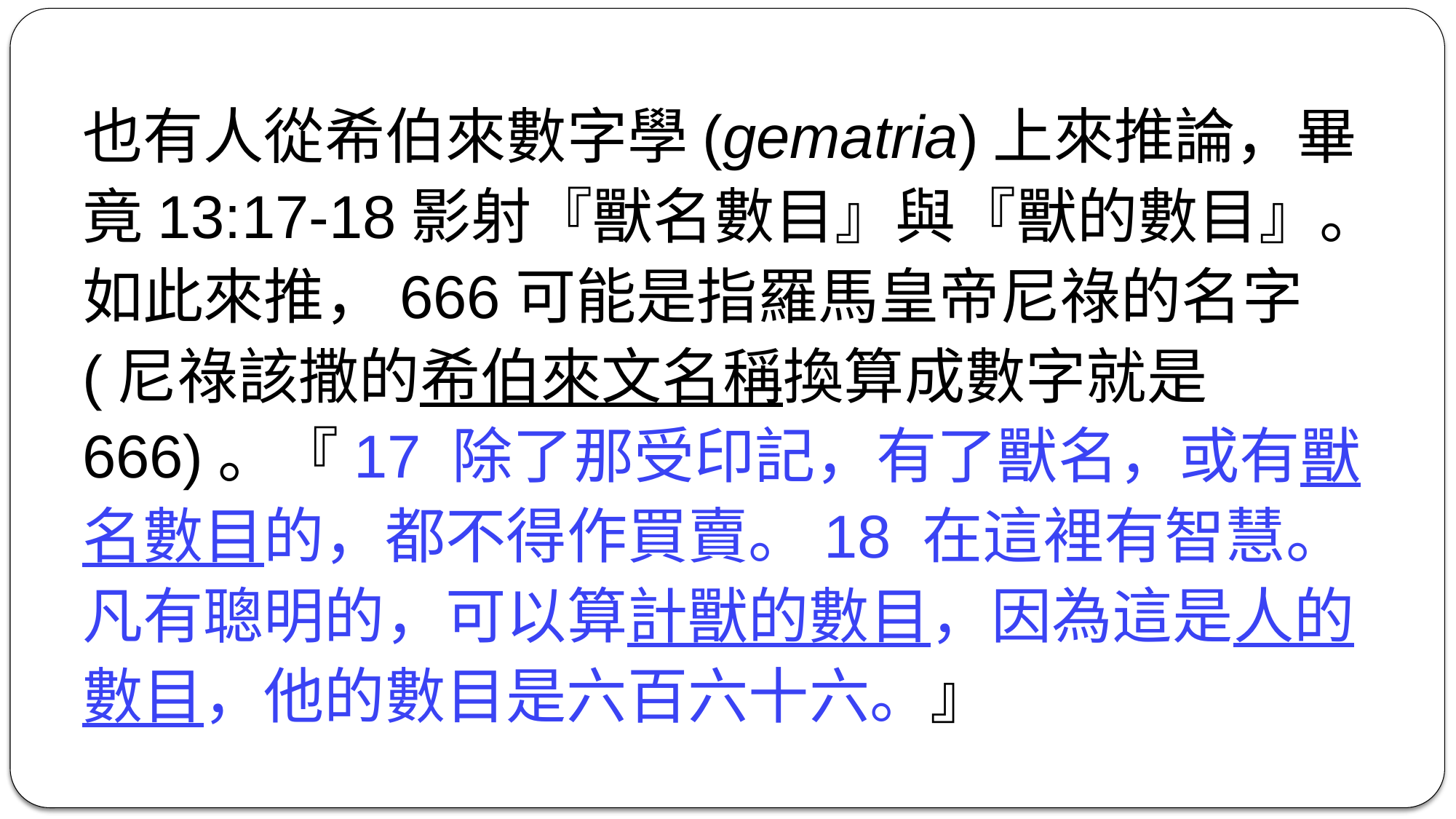

也有人從希伯來數字學(gematria)上來推論，畢竟13:17-18影射『獸名數目』與『獸的數目』。如此來推，666可能是指羅馬皇帝尼祿的名字(尼祿該撒的希伯來文名稱換算成數字就是666)。『17 除了那受印記，有了獸名，或有獸名數目的，都不得作買賣。18 在這裡有智慧。凡有聰明的，可以算計獸的數目，因為這是人的數目，他的數目是六百六十六。』